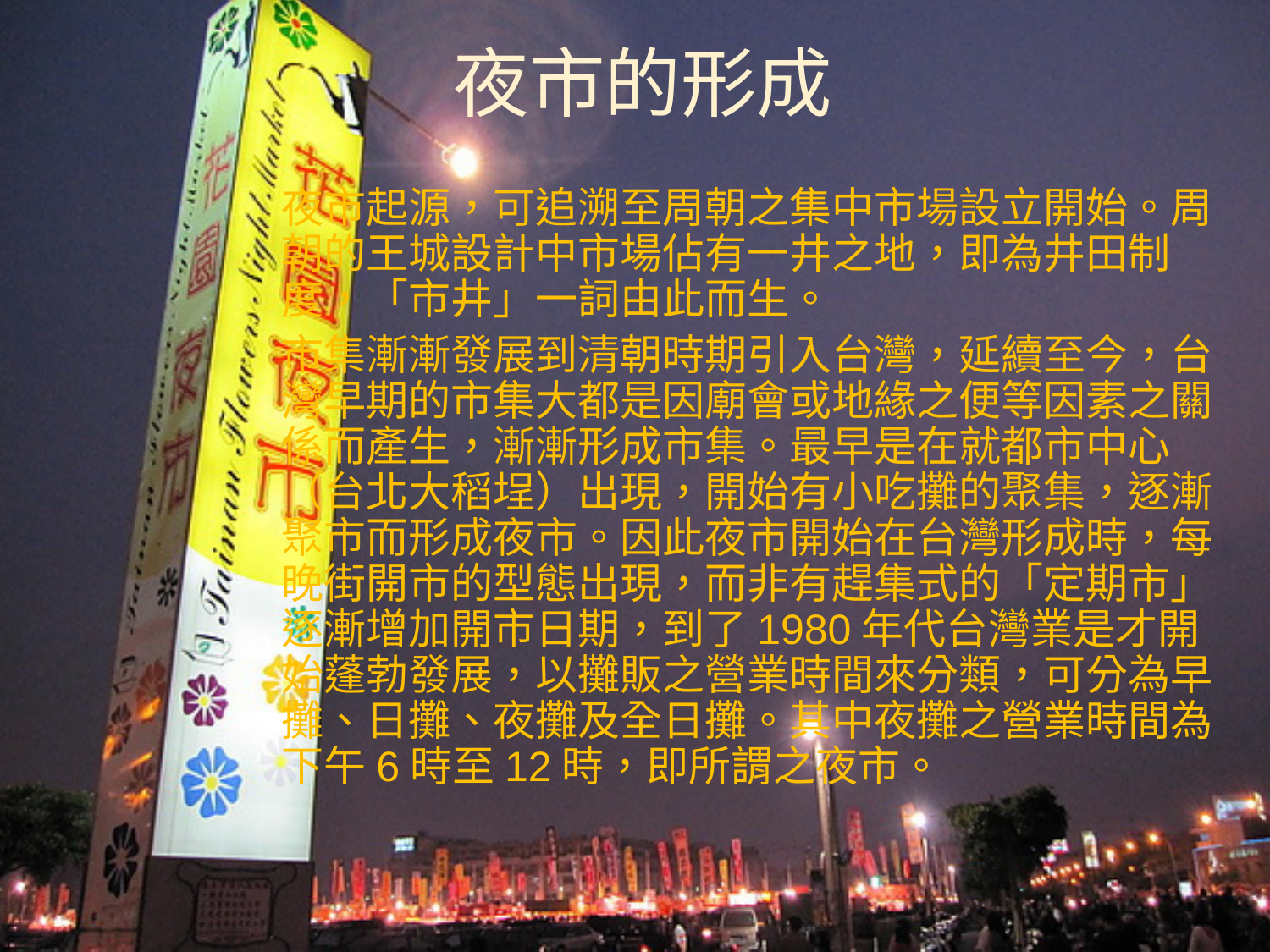

# 夜市的形成
夜市起源，可追溯至周朝之集中市場設立開始。周朝的王城設計中市場佔有一井之地，即為井田制度，「市井」一詞由此而生。
市集漸漸發展到清朝時期引入台灣，延續至今，台灣早期的市集大都是因廟會或地緣之便等因素之關係而產生，漸漸形成市集。最早是在就都市中心（台北大稻埕）出現，開始有小吃攤的聚集，逐漸聚市而形成夜市。因此夜市開始在台灣形成時，每晚街開市的型態出現，而非有趕集式的「定期市」逐漸增加開市日期，到了1980年代台灣業是才開始蓬勃發展，以攤販之營業時間來分類，可分為早攤、日攤、夜攤及全日攤。其中夜攤之營業時間為下午6時至12時，即所謂之夜市。